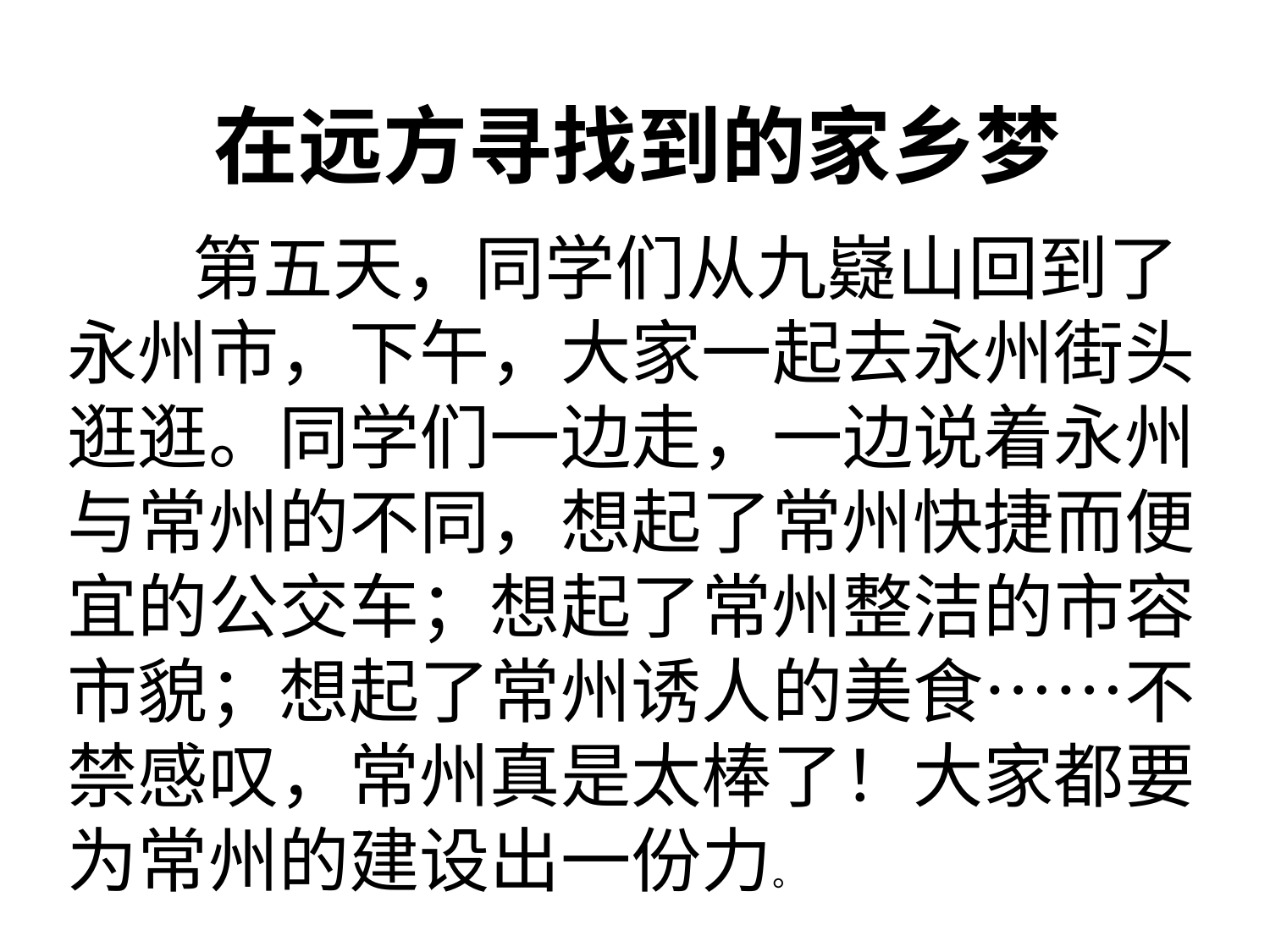

在远方寻找到的家乡梦
         第五天，同学们从九嶷山回到了永州市，下午，大家一起去永州街头逛逛。同学们一边走，一边说着永州与常州的不同，想起了常州快捷而便宜的公交车；想起了常州整洁的市容市貌；想起了常州诱人的美食……不禁感叹，常州真是太棒了！大家都要为常州的建设出一份力。